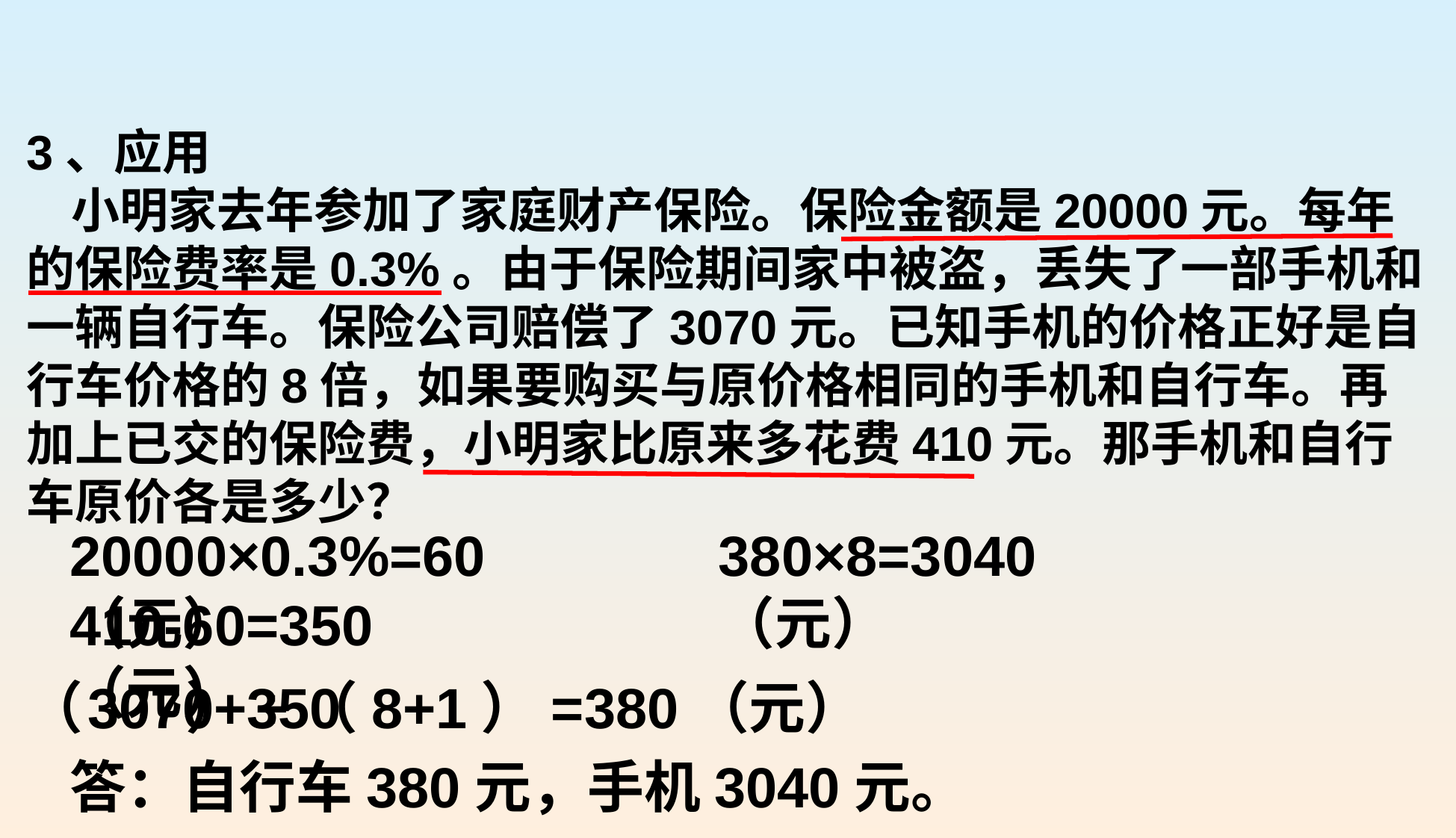

3、应用
   小明家去年参加了家庭财产保险。保险金额是20000元。每年的保险费率是0.3%。由于保险期间家中被盗，丢失了一部手机和一辆自行车。保险公司赔偿了3070元。已知手机的价格正好是自行车价格的8倍，如果要购买与原价格相同的手机和自行车。再加上已交的保险费，小明家比原来多花费410元。那手机和自行车原价各是多少？
20000×0.3%=60（元）
380×8=3040（元）
410-60=350（元）
（        ）÷（8+1）=380（元）
3070+350
答：自行车380元，手机3040元。